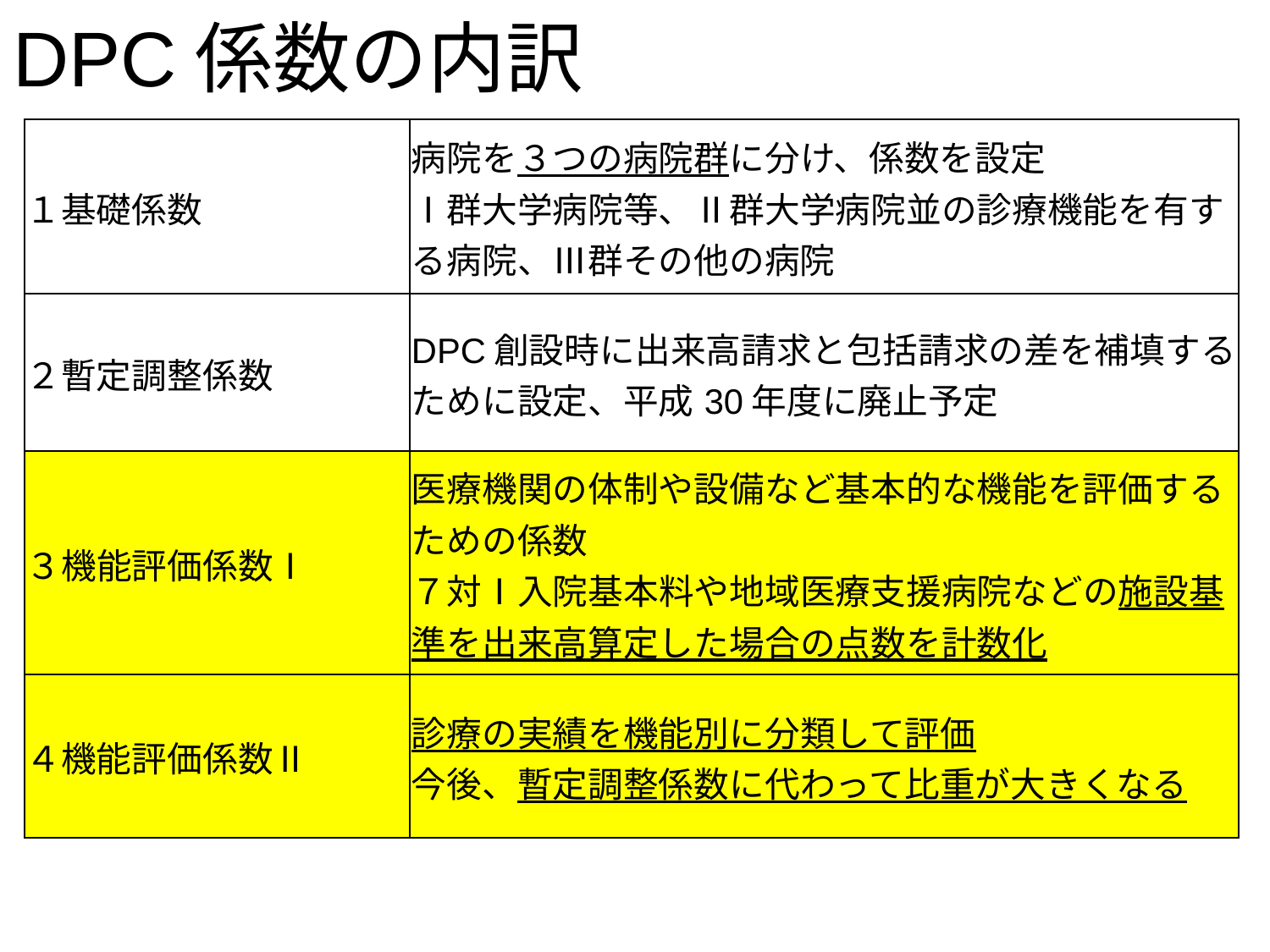

# DPC係数の内訳
| １基礎係数 | 病院を３つの病院群に分け、係数を設定 Ⅰ群大学病院等、Ⅱ群大学病院並の診療機能を有する病院、Ⅲ群その他の病院 |
| --- | --- |
| ２暫定調整係数 | DPC創設時に出来高請求と包括請求の差を補填するために設定、平成30年度に廃止予定 |
| ３機能評価係数Ⅰ | 医療機関の体制や設備など基本的な機能を評価するための係数 ７対Ⅰ入院基本料や地域医療支援病院などの施設基準を出来高算定した場合の点数を計数化 |
| ４機能評価係数Ⅱ | 診療の実績を機能別に分類して評価 今後、暫定調整係数に代わって比重が大きくなる |